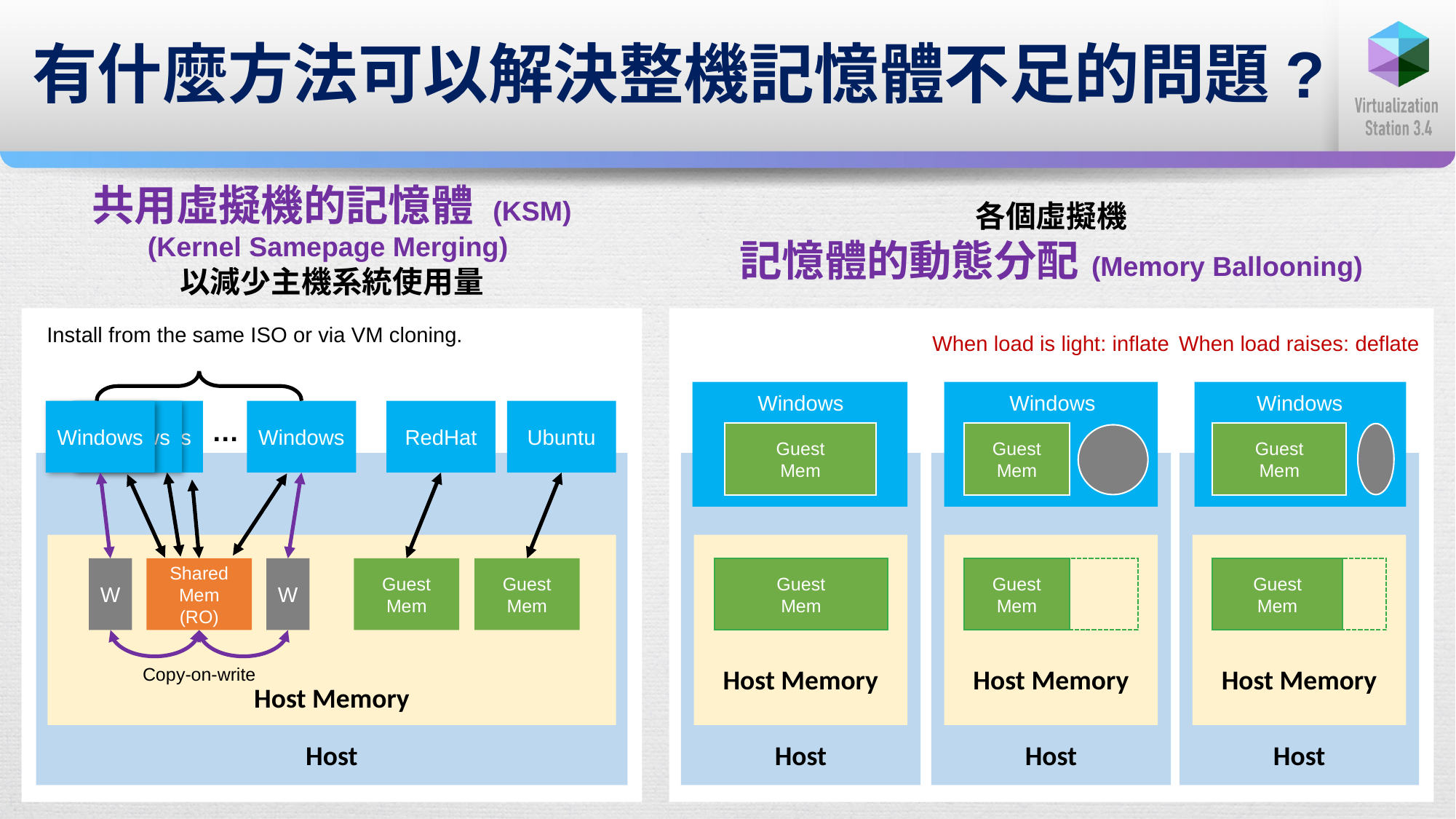

# 有什麼方法可以解決整機記憶體不足的問題?
共用虛擬機的記憶體 (KSM)
(Kernel Samepage Merging)
以減少主機系統使用量
各個虛擬機
記憶體的動態分配 (Memory Ballooning)

Install from the same ISO or via VM cloning.
When load is light: inflate
When load raises: deflate

Windows

Windows

Windows

Windows
Windows
Windows
Windows
RedHat
Ubuntu
…
Guest
Mem
Guest
Mem
Guest
Mem

W
Shared
Mem
(RO)
W
Guest
Mem
Guest
Mem
Guest
Mem
Guest
Mem

Guest
Mem

Host Memory
Host Memory
Host Memory
Copy-on-write
Host Memory
Host
Host
Host
Host